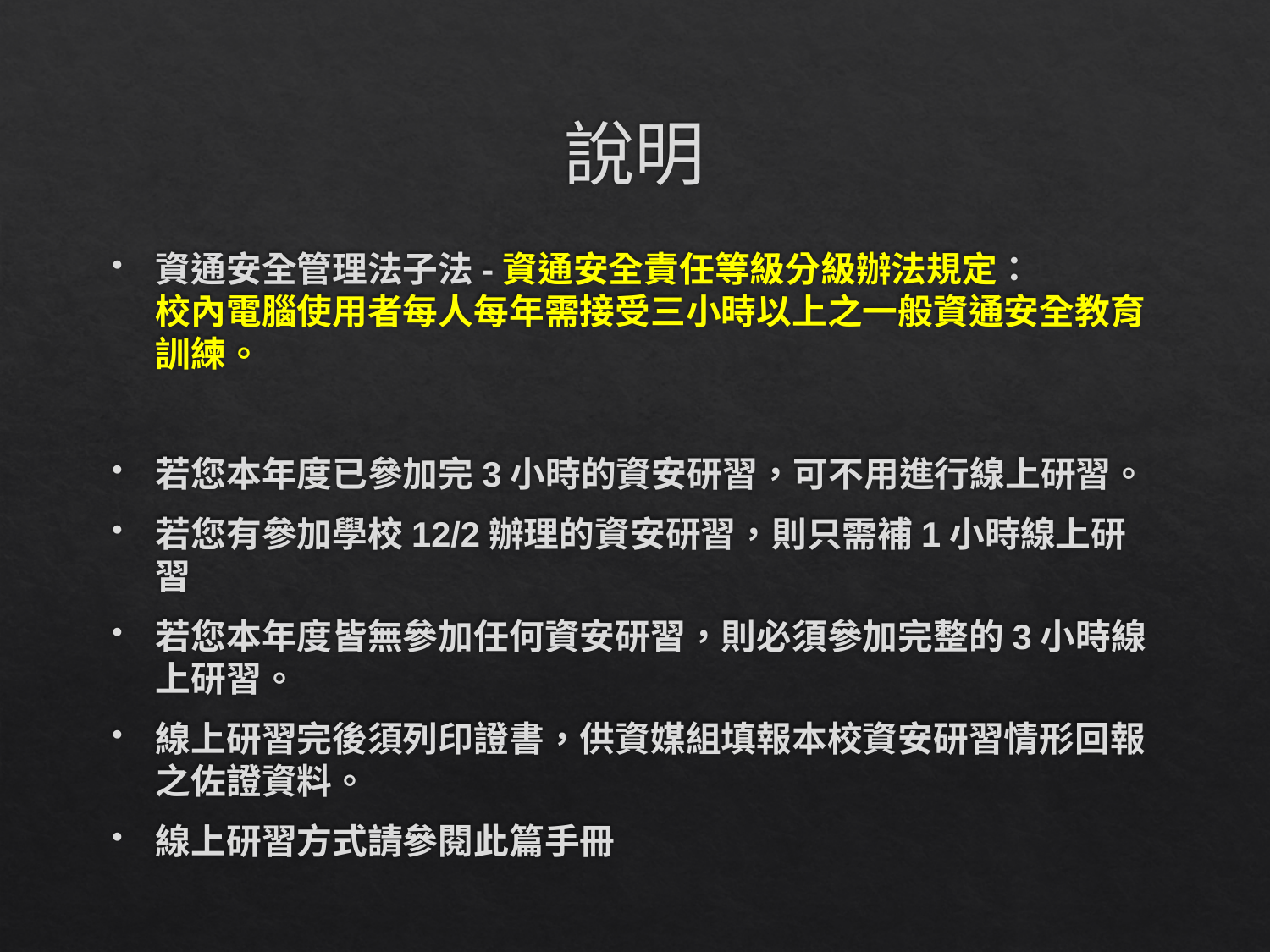

# 說明
資通安全管理法子法-資通安全責任等級分級辦法規定：
校內電腦使用者每人每年需接受三小時以上之一般資通安全教育訓練。

若您本年度已參加完3小時的資安研習，可不用進行線上研習。
若您有參加學校12/2辦理的資安研習，則只需補1小時線上研習
若您本年度皆無參加任何資安研習，則必須參加完整的3小時線上研習。
線上研習完後須列印證書，供資媒組填報本校資安研習情形回報之佐證資料。
線上研習方式請參閱此篇手冊